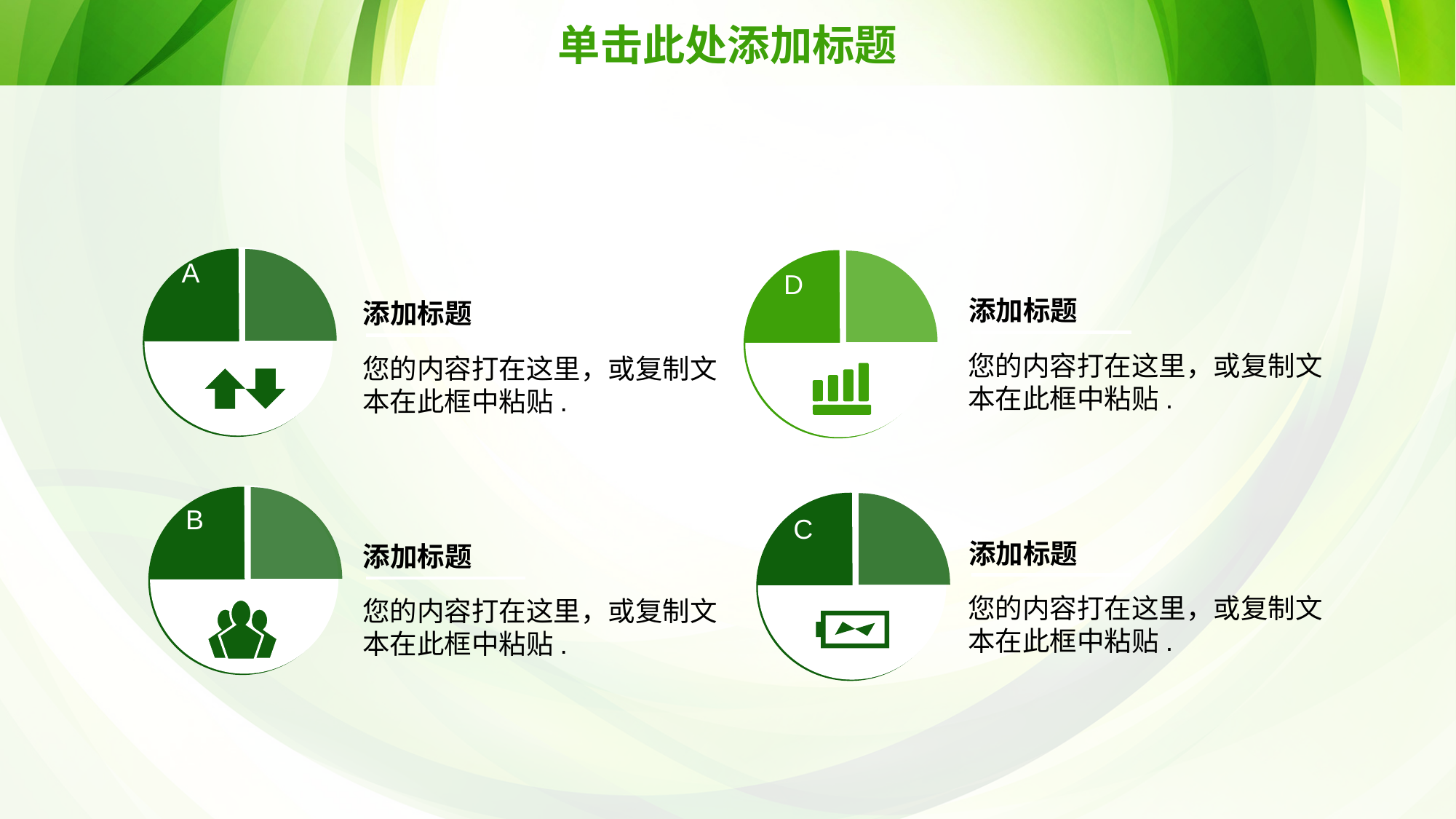

# 单击此处添加标题

A

D
添加标题

您的内容打在这里，或复制文本在此框中粘贴.
添加标题

您的内容打在这里，或复制文本在此框中粘贴.

B

C
添加标题

您的内容打在这里，或复制文本在此框中粘贴.
添加标题

您的内容打在这里，或复制文本在此框中粘贴.
30